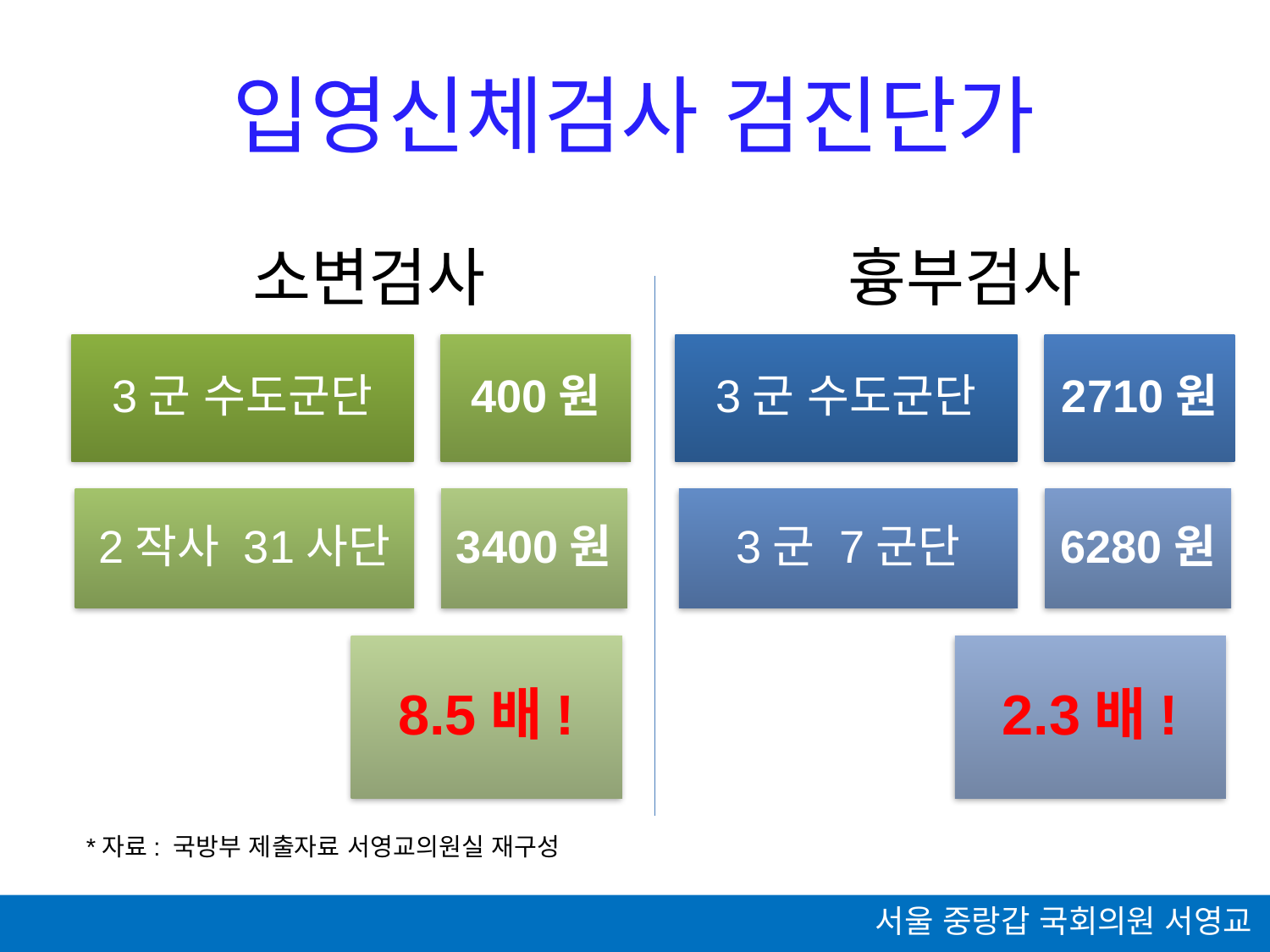

입영신체검사 검진단가
소변검사
흉부검사

3군 수도군단

400원

2작사 31사단

3400원

8.5배!

3군 수도군단

2710원

3군 7군단

6280원

2.3배!
*자료: 국방부 제출자료 서영교의원실 재구성

서울 중랑갑 국회의원 서영교